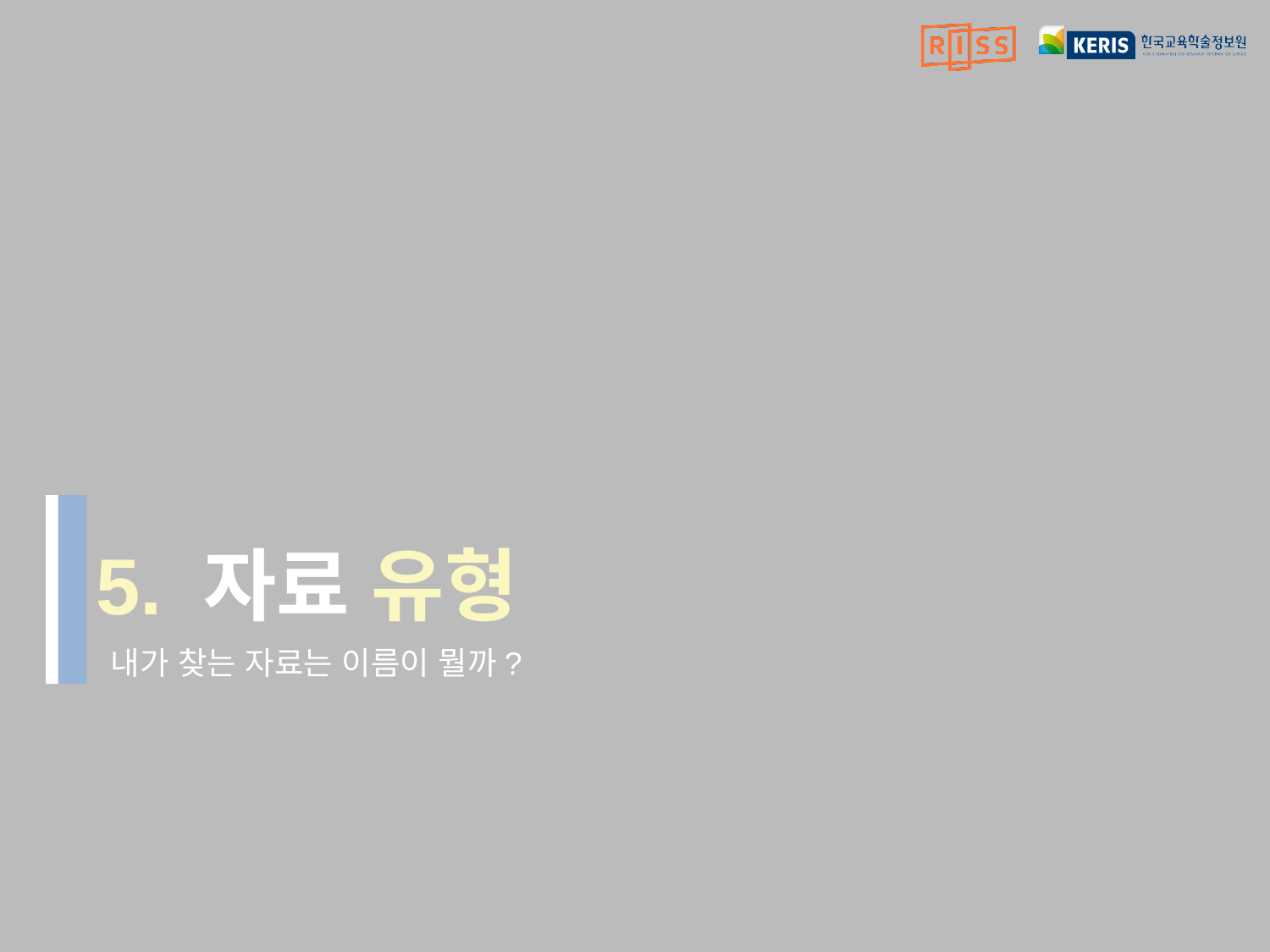

5. 자료 유형
내가 찾는 자료는 이름이 뭘까?